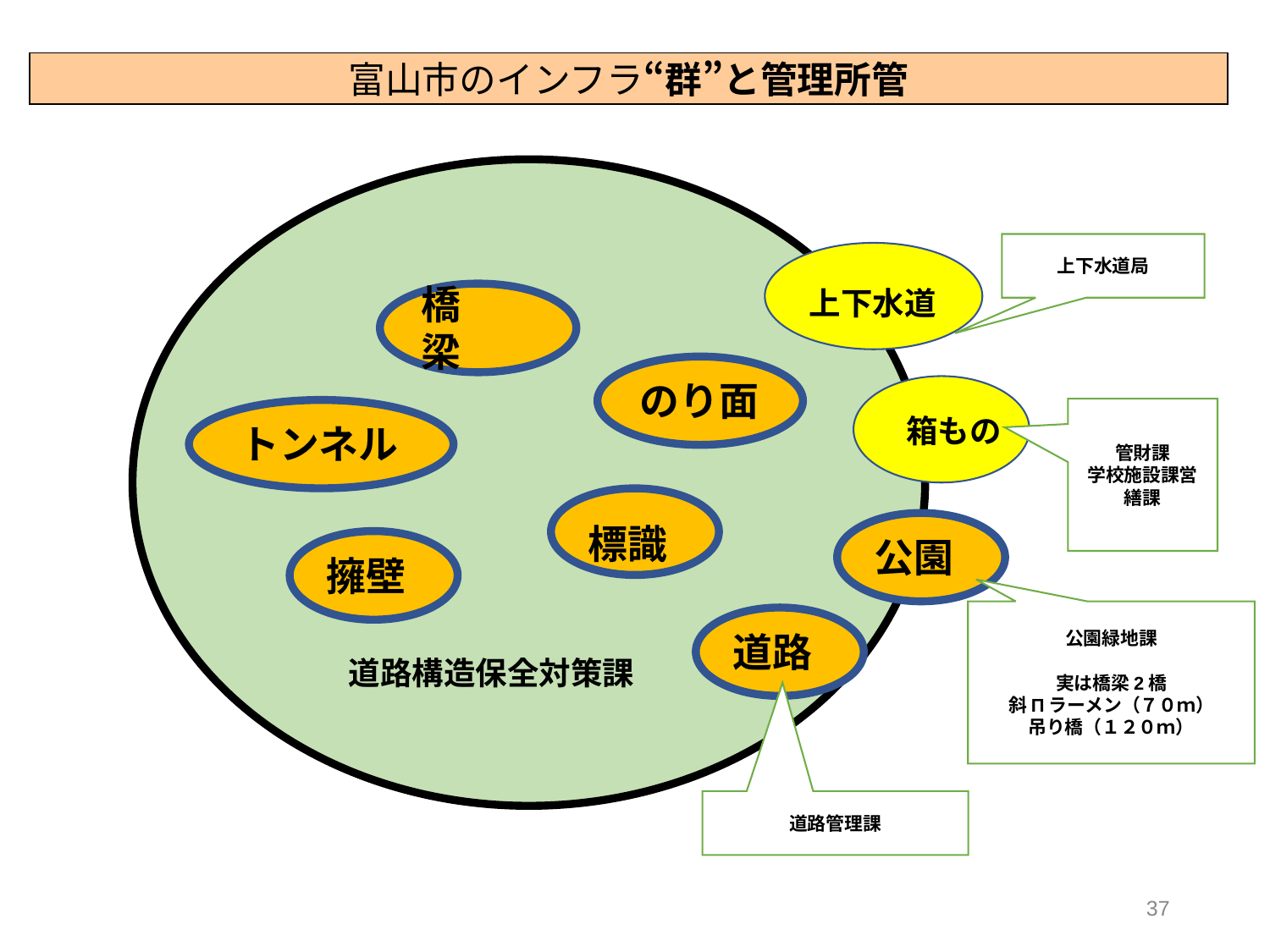

富山市のインフラ“群”と管理所管

上下水道局

上下水道

橋　梁

のり面

管財課
学校施設課営繕課

トンネル

箱もの

標識

公園

擁壁

公園緑地課

実は橋梁2橋
斜Πラーメン（７０ｍ）
吊り橋（１２０ｍ）

道路

道路構造保全対策課
道路管理課
37